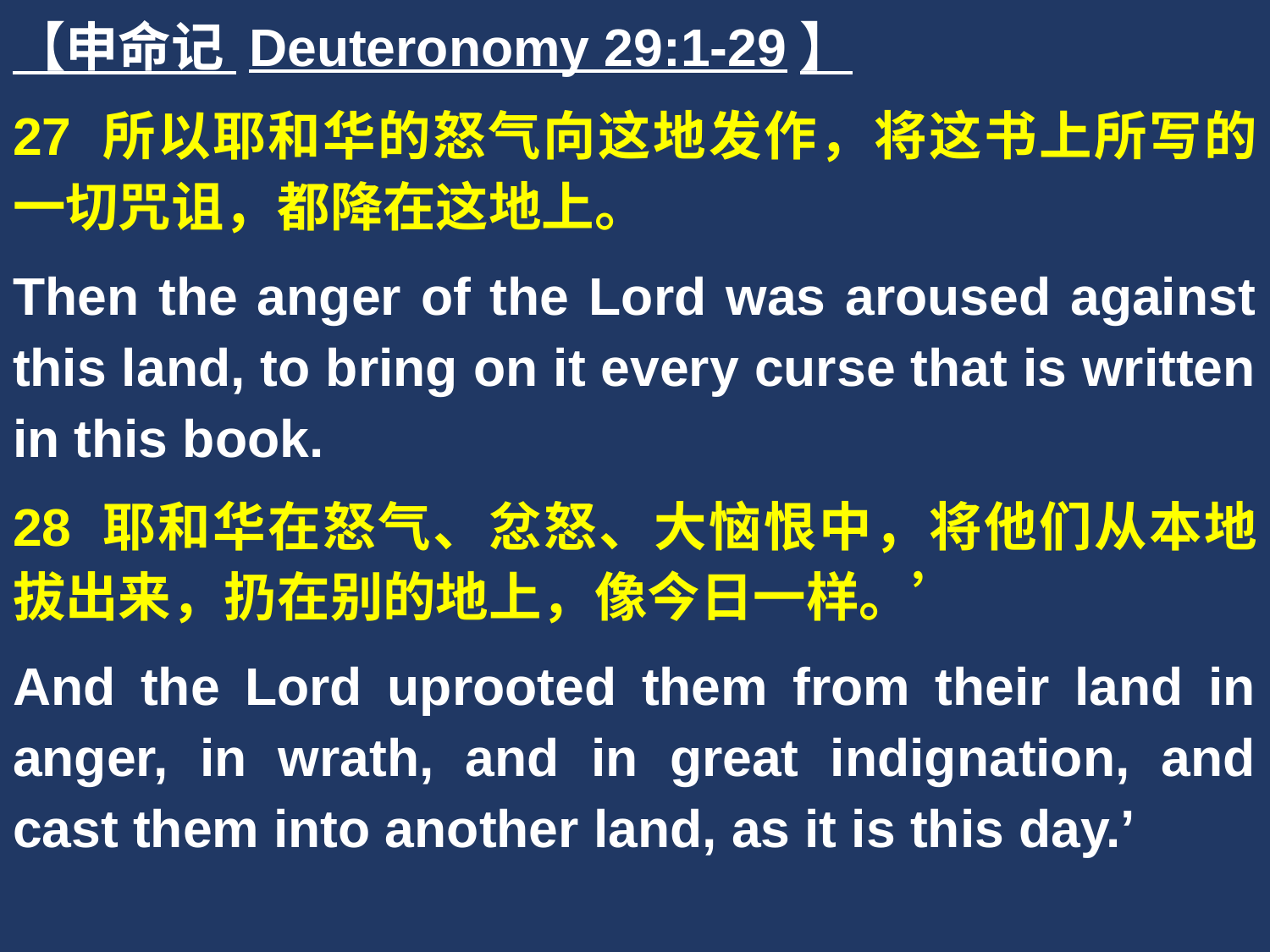

【申命记 Deuteronomy 29:1-29】
27 所以耶和华的怒气向这地发作，将这书上所写的一切咒诅，都降在这地上。
Then the anger of the Lord was aroused against this land, to bring on it every curse that is written in this book.
28 耶和华在怒气、忿怒、大恼恨中，将他们从本地拔出来，扔在别的地上，像今日一样。’
And the Lord uprooted them from their land in anger, in wrath, and in great indignation, and cast them into another land, as it is this day.’